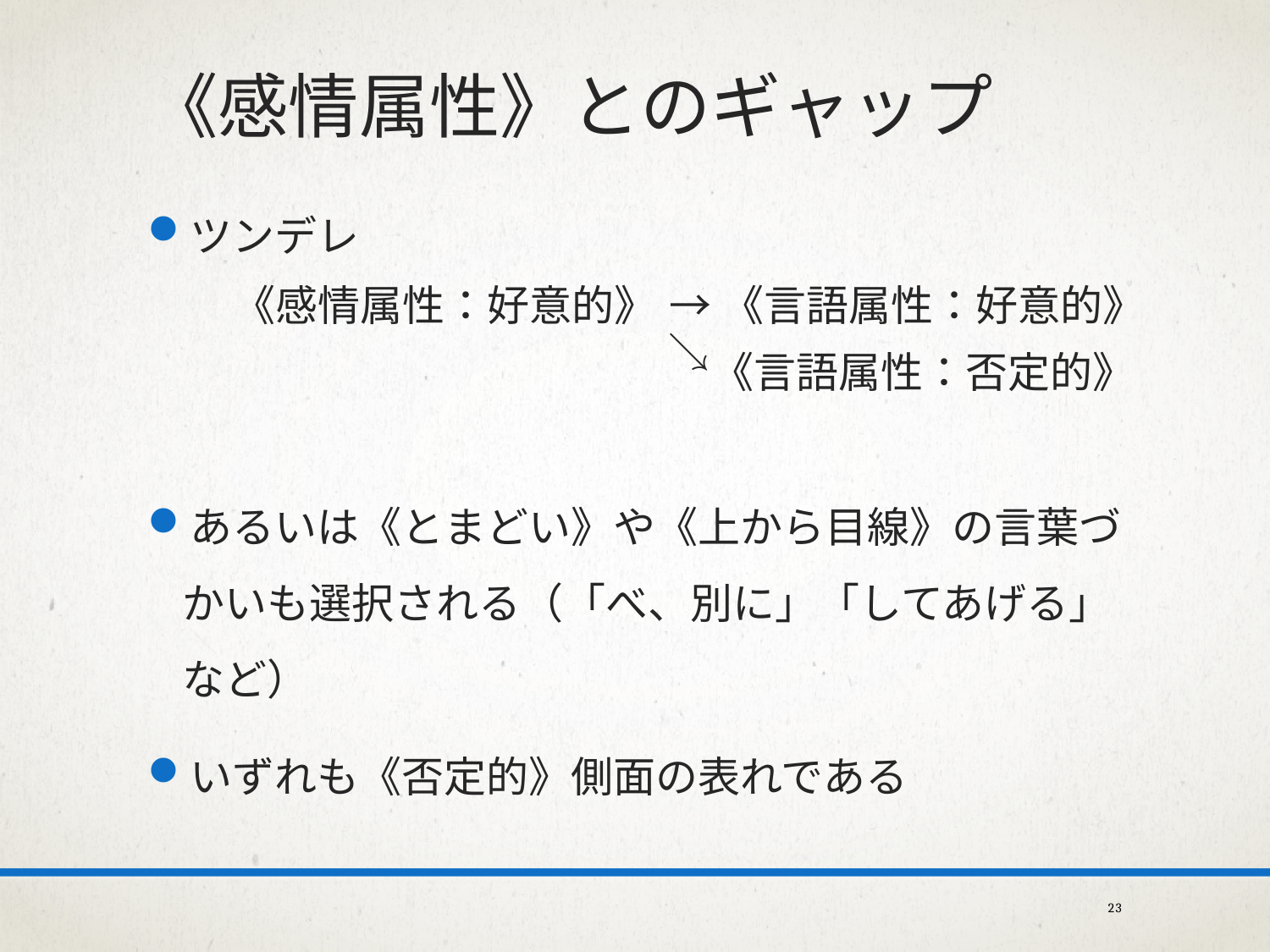

《感情属性》とのギャップ
ツンデレ

あるいは《とまどい》や《上から目線》の言葉づかいも選択される（「べ、別に」「してあげる」など）
いずれも《否定的》側面の表れである
《感情属性：好意的》
→《言語属性：好意的》
↘
　《言語属性：否定的》
23